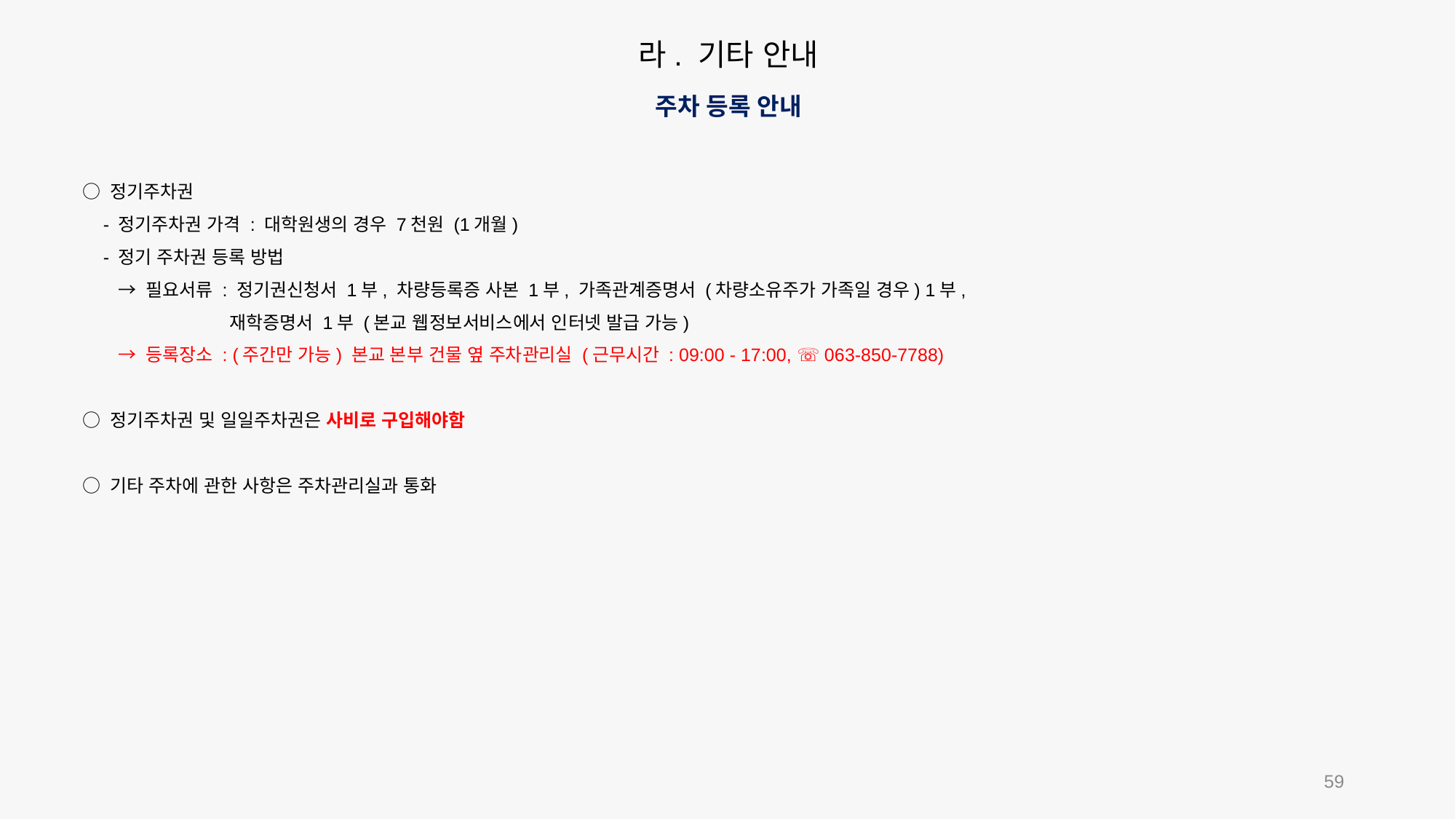

라. 기타 안내
주차 등록 안내
○ 정기주차권
    - 정기주차권 가격 : 대학원생의 경우 7천원 (1개월)
    - 정기 주차권 등록 방법
       → 필요서류 : 정기권신청서 1부, 차량등록증 사본 1부, 가족관계증명서 (차량소유주가 가족일 경우) 1부,
                            재학증명서 1부 (본교 웹정보서비스에서 인터넷 발급 가능)
       → 등록장소 : (주간만 가능) 본교 본부 건물 옆 주차관리실 (근무시간 : 09:00 - 17:00, ☏ 063-850-7788)

○ 정기주차권 및 일일주차권은 사비로 구입해야함

○ 기타 주차에 관한 사항은 주차관리실과 통화

59